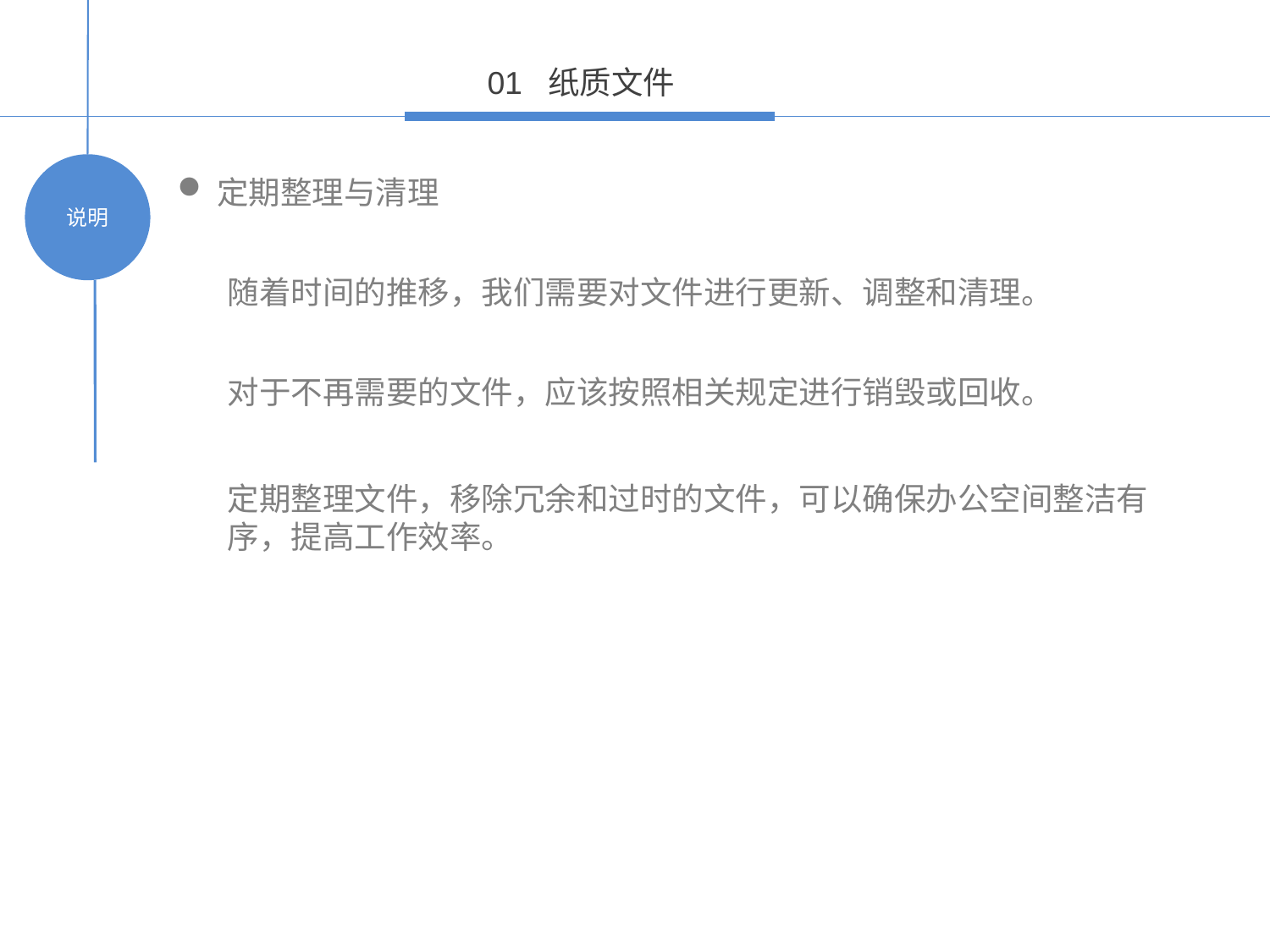

说明
定期整理与清理

随着时间的推移，我们需要对文件进行更新、调整和清理。
对于不再需要的文件，应该按照相关规定进行销毁或回收。
定期整理文件，移除冗余和过时的文件，可以确保办公空间整洁有序，提高工作效率。